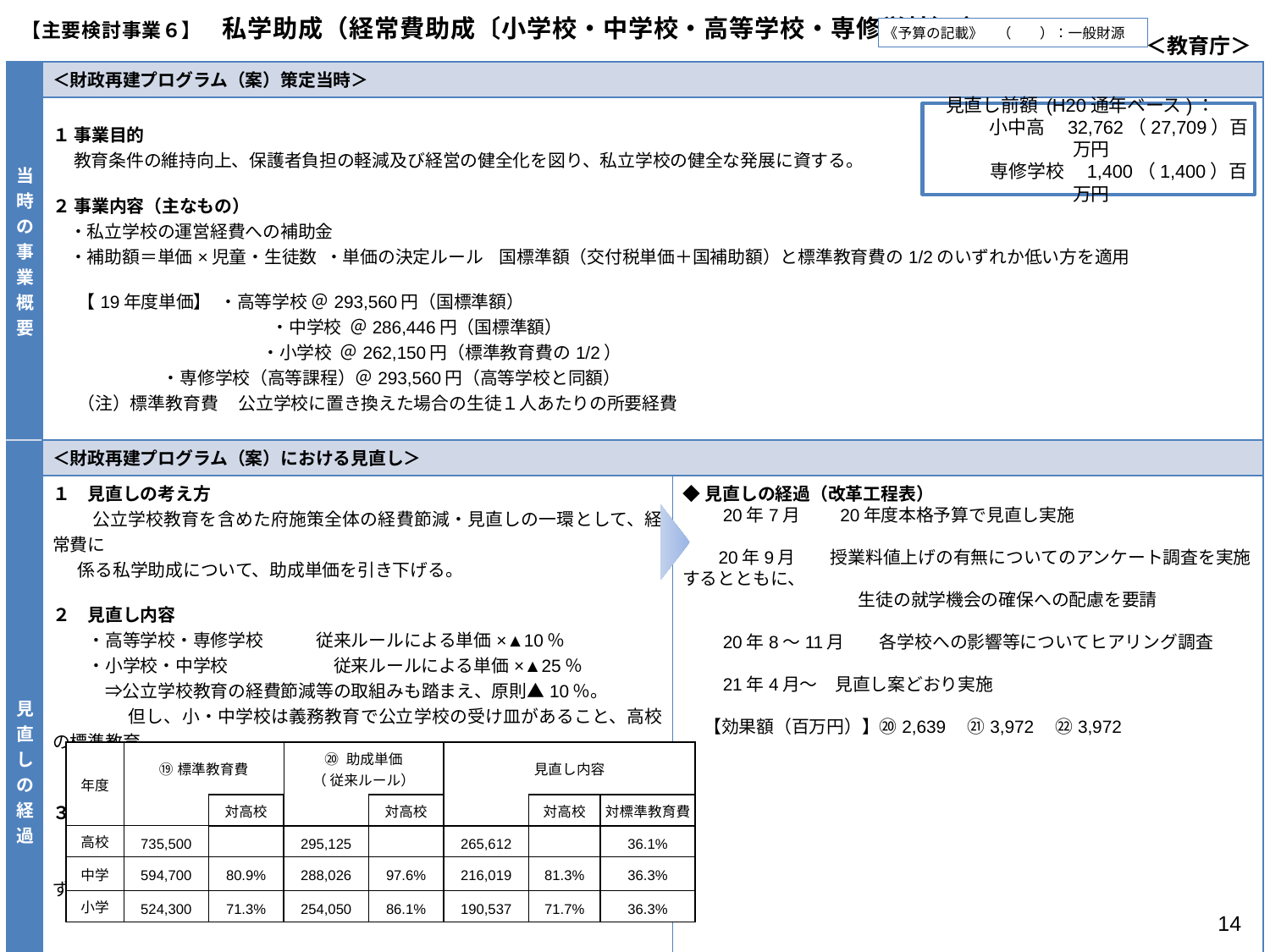

| 【主要検討事業６】　私学助成（経常費助成〔小学校・中学校・高等学校・専修学校〕 ） | ＜教育庁＞ |
| --- | --- |
《予算の記載》　（　　）：一般財源
| 当時の事業概要 | ＜財政再建プログラム（案）策定当時＞ |  |
| --- | --- | --- |
|  | １ 事業目的 教育条件の維持向上、保護者負担の軽減及び経営の健全化を図り、私立学校の健全な発展に資する。 ２ 事業内容（主なもの） ・私立学校の運営経費への補助金 ・補助額＝単価×児童・生徒数 ・単価の決定ルール 国標準額（交付税単価＋国補助額）と標準教育費の1/2のいずれか低い方を適用 【19年度単価】 ・高等学校 ＠293,560円（国標準額） 　　　　　　　　　　　　 ・中学校 ＠286,446円（国標準額） 　　　　　　　　　　　 ・小学校 ＠262,150円（標準教育費の1/2） ・専修学校（高等課程）＠293,560円（高等学校と同額） （注）標準教育費 公立学校に置き換えた場合の生徒１人あたりの所要経費 |  |
| 見直しの経過 | ＜財政再建プログラム（案）における見直し＞ |  |
|  | １　見直しの考え方 　 　公立学校教育を含めた府施策全体の経費節減・見直しの一環として、経常費に 係る私学助成について、助成単価を引き下げる。 ２　見直し内容 　　・高等学校・専修学校　　　従来ルールによる単価×▲10％ 　　・小学校・中学校　　　　　　従来ルールによる単価×▲25％ 　　　⇒公立学校教育の経費節減等の取組みも踏まえ、原則▲10％。 　　　　 但し、小・中学校は義務教育で公立学校の受け皿があること、高校の標準教育 　　 　　費の比較において、２～３割の格差があることから▲25％。 ３ 実施時期 　　平成20年度 　（20年度単価への改定、補助単価引き下げは、暫定予算期間内は適用せず） | ◆見直しの経過（改革工程表） 　　20年7月　　20年度本格予算で見直し実施 　 　20年9月　　授業料値上げの有無についてのアンケート調査を実施するとともに、 　　　　　　　　　　生徒の就学機会の確保への配慮を要請 　　20年8～11月　　各学校への影響等についてヒアリング調査 　　21年4月～　見直し案どおり実施 【効果額（百万円）】⑳2,639　㉑3,972　㉒3,972 |
　見直し前額 (H20通年ベース)：
　　　小中高　32,762（27,709）百万円
　　　専修学校　1,400（1,400）百万円

| 年度 | ⑲標準教育費 |  | ⑳ 助成単価 （ 従来ルール） |  | 見直し内容 |  |  |
| --- | --- | --- | --- | --- | --- | --- | --- |
|  |  | 対高校 |  | 対高校 |  | 対高校 | 対標準教育費 |
| 高校 | 735,500 |  | 295,125 |  | 265,612 |  | 36.1% |
| 中学 | 594,700 | 80.9% | 288,026 | 97.6% | 216,019 | 81.3% | 36.3% |
| 小学 | 524,300 | 71.3% | 254,050 | 86.1% | 190,537 | 71.7% | 36.3% |
14